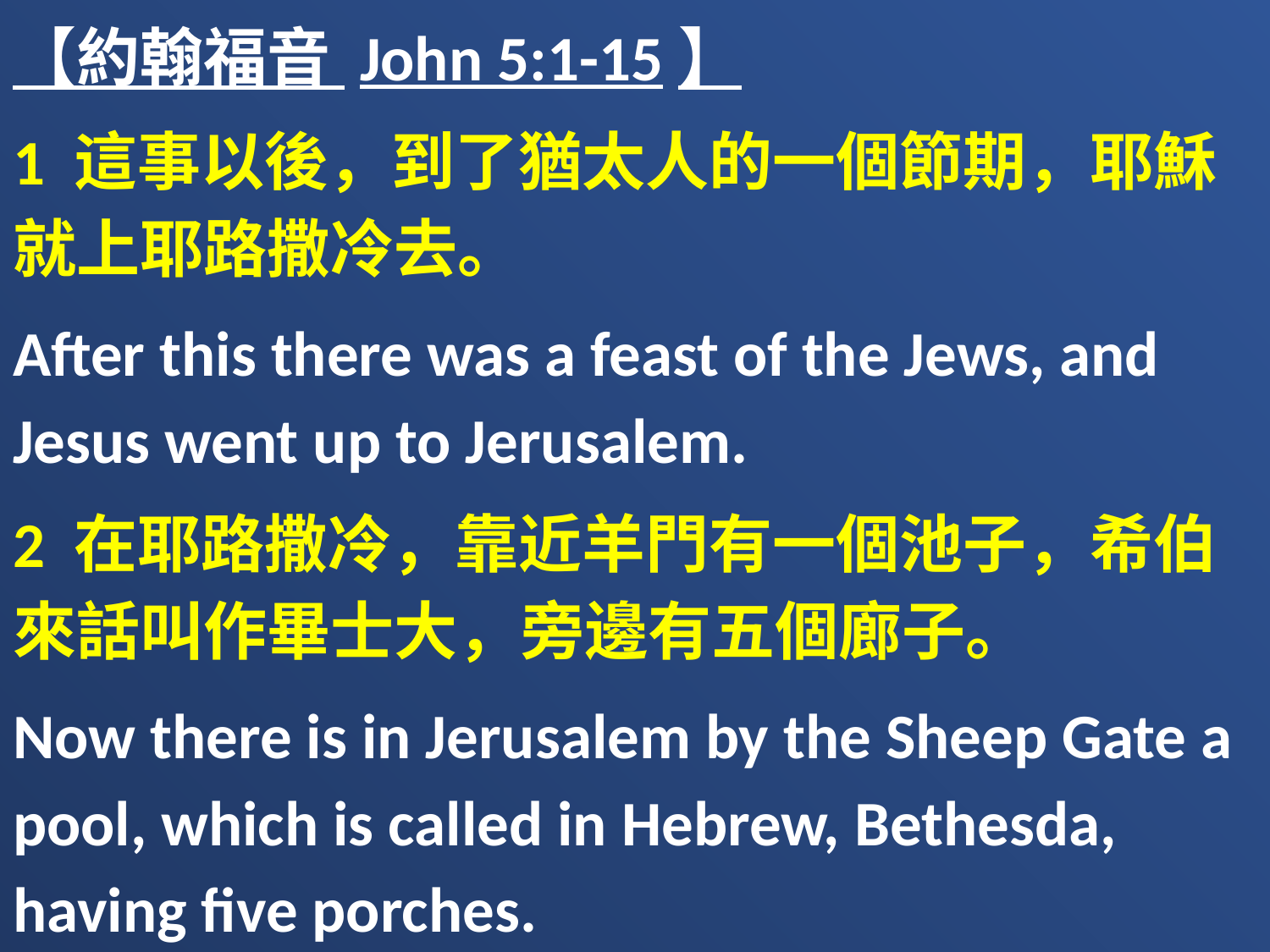

【約翰福音 John 5:1-15】
1 這事以後，到了猶太人的一個節期，耶穌就上耶路撒冷去。
After this there was a feast of the Jews, and Jesus went up to Jerusalem.
2 在耶路撒冷，靠近羊門有一個池子，希伯來話叫作畢士大，旁邊有五個廊子。
Now there is in Jerusalem by the Sheep Gate a pool, which is called in Hebrew, Bethesda, having five porches.